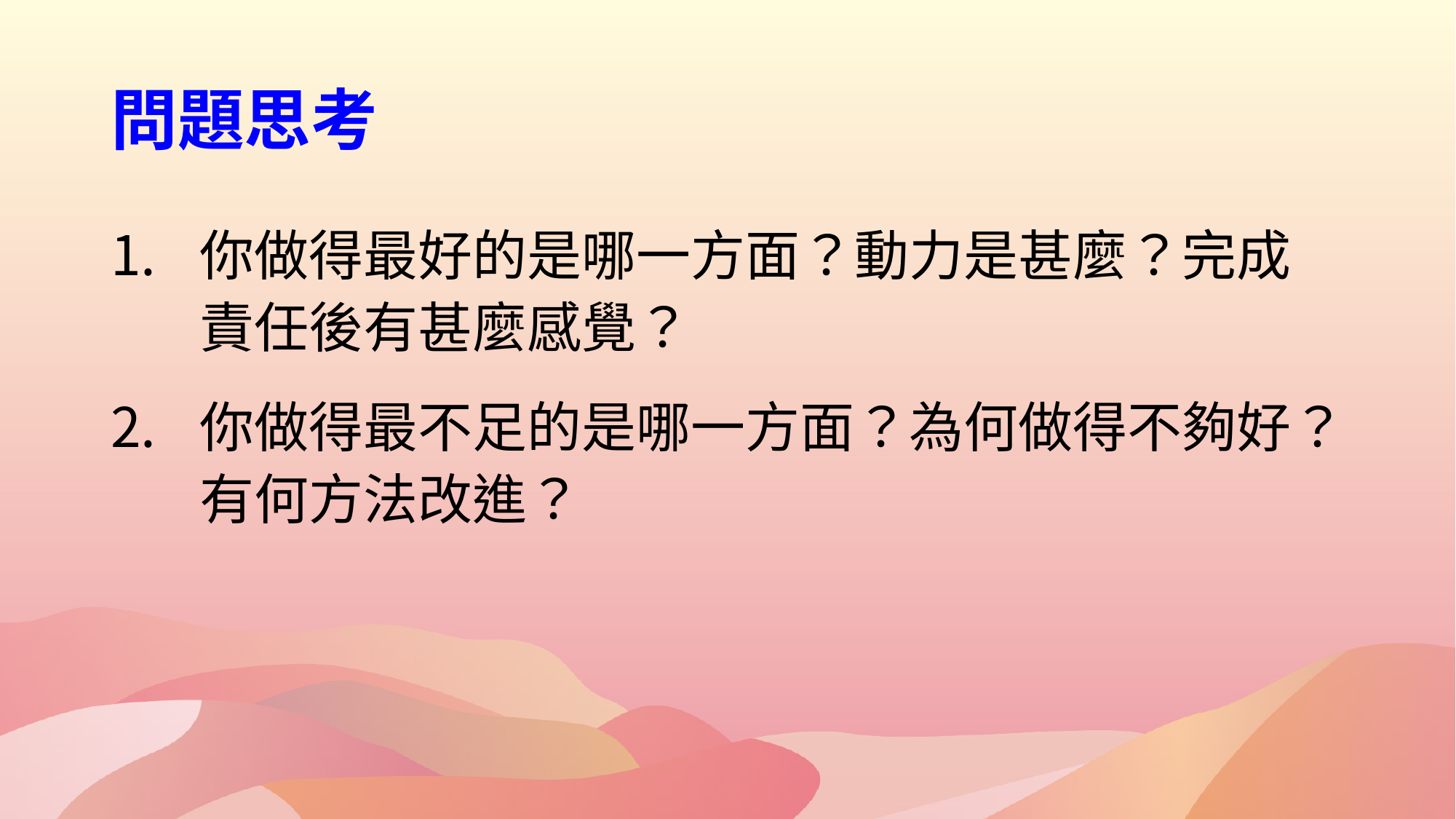

# 問題思考
你做得最好的是哪一方面？動力是甚麼？完成責任後有甚麼感覺？
你做得最不足的是哪一方面？為何做得不夠好？有何方法改進？